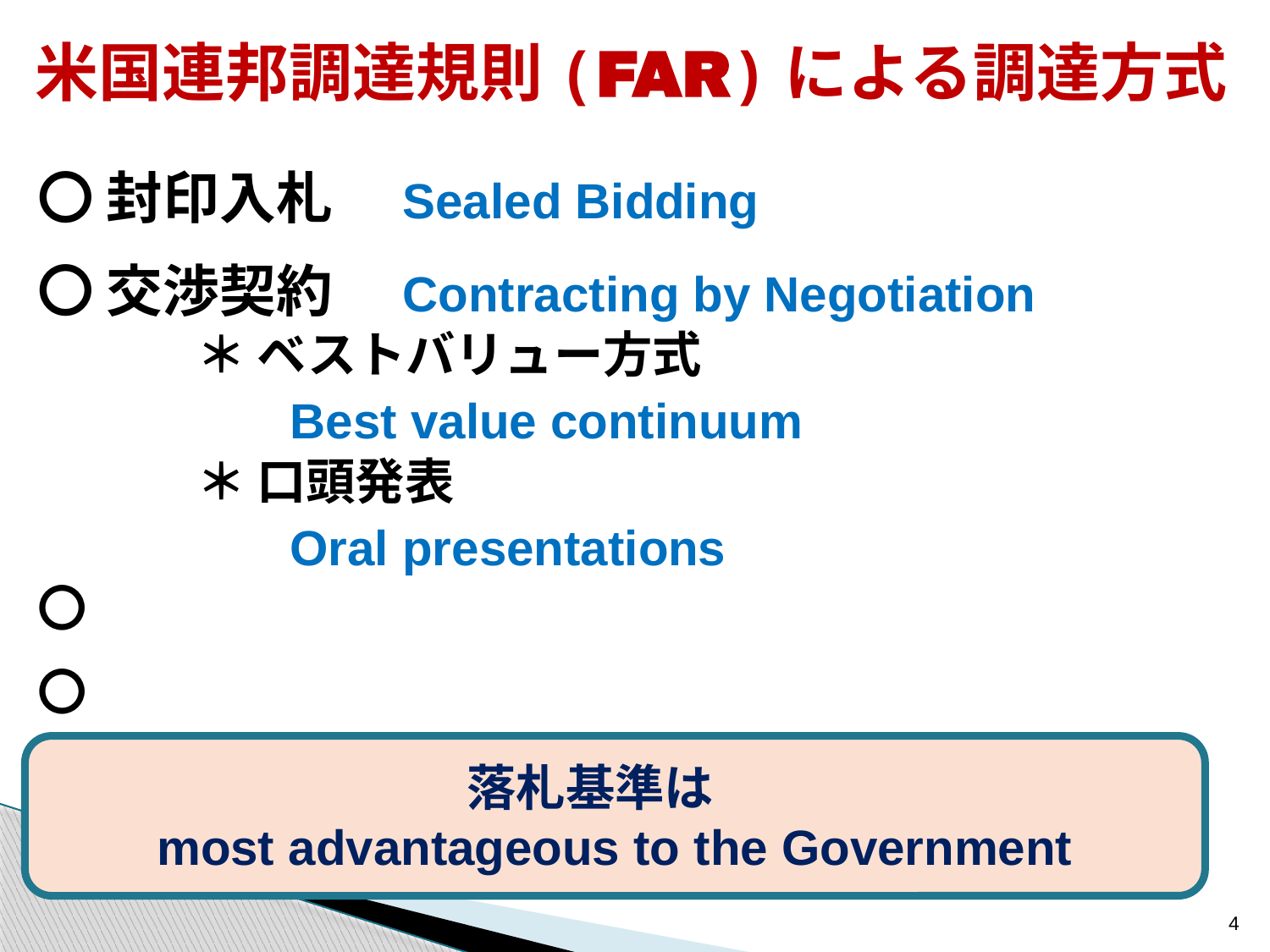

米国連邦調達規則(FAR)による調達方式
〇 封印入札　Sealed Bidding

〇 交渉契約　Contracting by Negotiation
　 　　＊ ベストバリュー方式
　　 　　Best value continuum
　 　　＊ 口頭発表
　　　　 Oral presentations
〇

〇
落札基準は
most advantageous to the Government
4